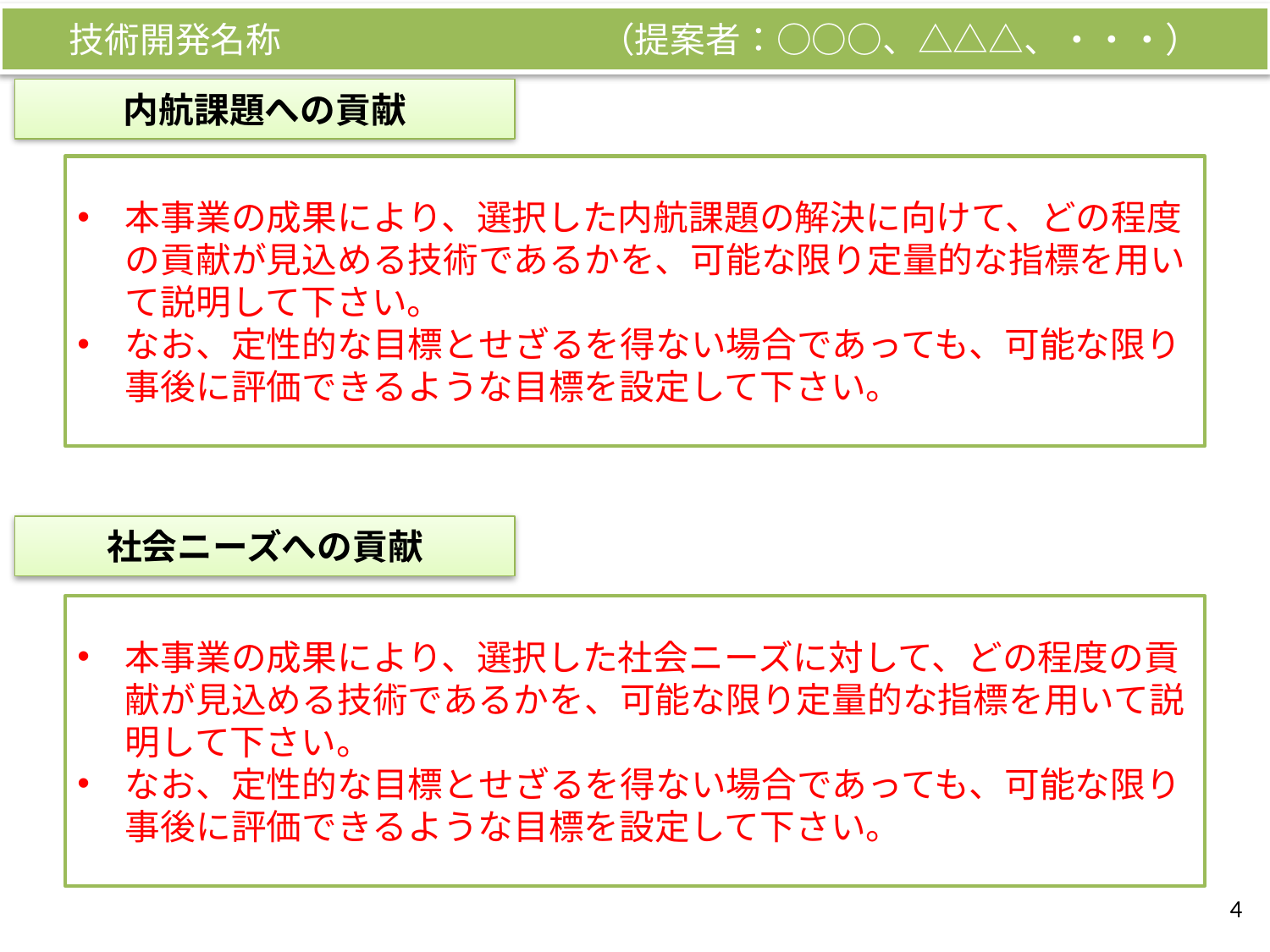

技術開発名称　　　　　　　　　（提案者：○○○、△△△、・・・）
内航課題への貢献
本事業の成果により、選択した内航課題の解決に向けて、どの程度の貢献が見込める技術であるかを、可能な限り定量的な指標を用いて説明して下さい。
なお、定性的な目標とせざるを得ない場合であっても、可能な限り事後に評価できるような目標を設定して下さい。
社会ニーズへの貢献
本事業の成果により、選択した社会ニーズに対して、どの程度の貢献が見込める技術であるかを、可能な限り定量的な指標を用いて説明して下さい。
なお、定性的な目標とせざるを得ない場合であっても、可能な限り事後に評価できるような目標を設定して下さい。
4